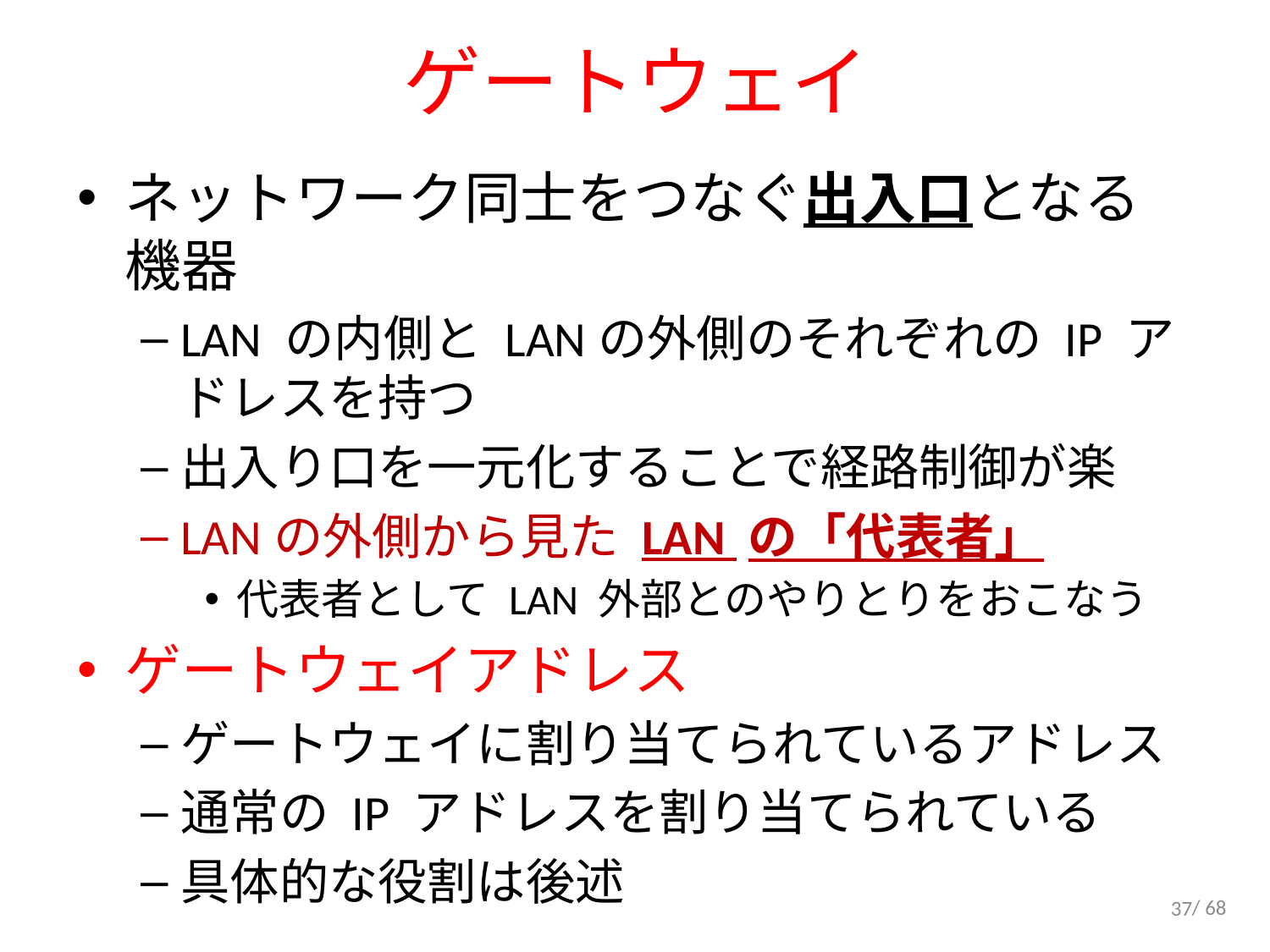

# ゲートウェイ
ネットワーク同士をつなぐ出入口となる機器
LAN の内側と LANの外側のそれぞれの IP アドレスを持つ
出入り口を一元化することで経路制御が楽
LANの外側から見た LAN の「代表者」
代表者として LAN 外部とのやりとりをおこなう
ゲートウェイアドレス
ゲートウェイに割り当てられているアドレス
通常の IP アドレスを割り当てられている
具体的な役割は後述

37